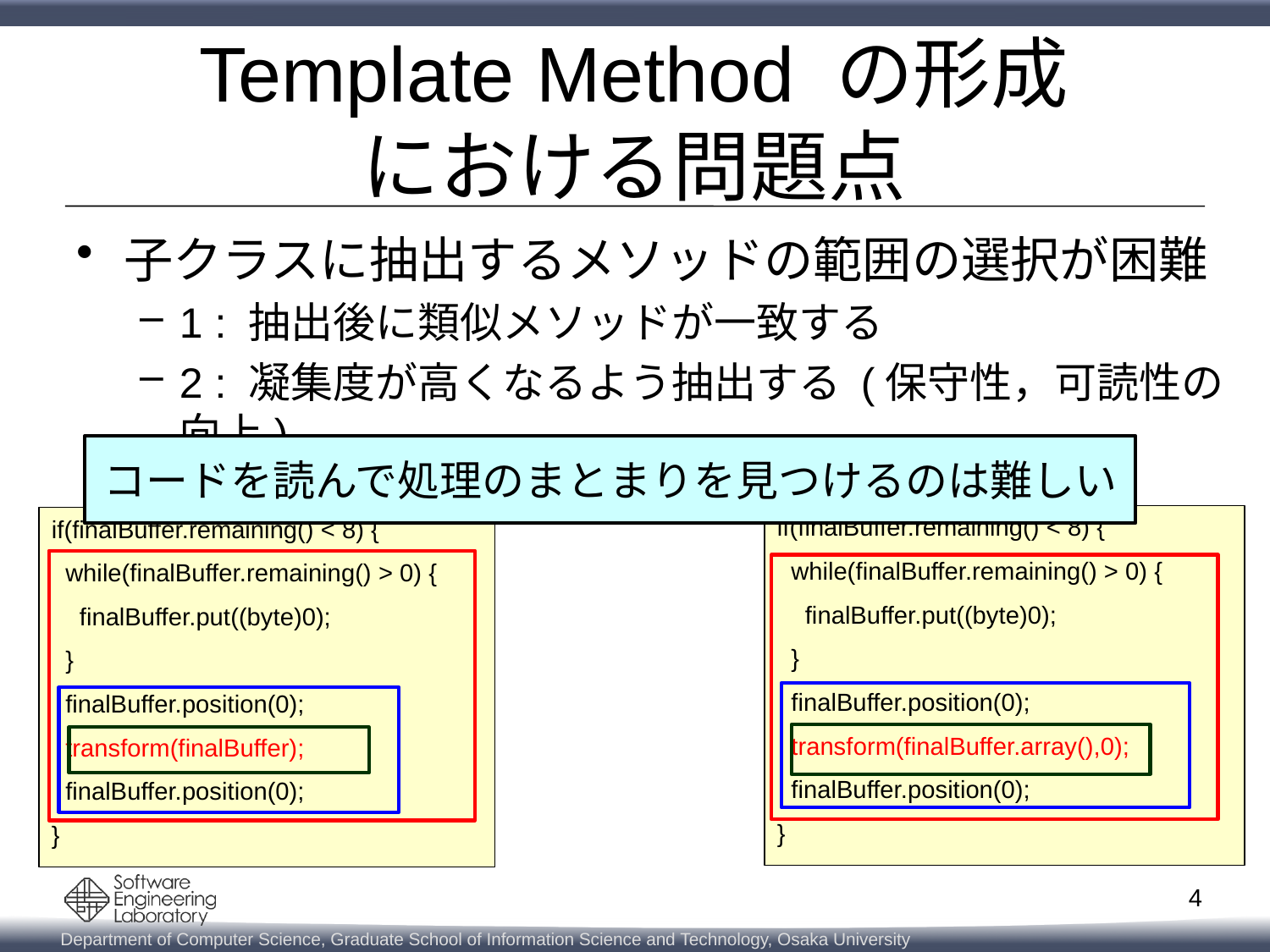

# Template Method の形成 における問題点
子クラスに抽出するメソッドの範囲の選択が困難
1 : 抽出後に類似メソッドが一致する
2 : 凝集度が高くなるよう抽出する (保守性，可読性の向上)
コードを読んで処理のまとまりを見つけるのは難しい
if(finalBuffer.remaining() < 8) {
  while(finalBuffer.remaining() > 0) {
    finalBuffer.put((byte)0);
  }
  finalBuffer.position(0);
  transform(finalBuffer.array(),0);
  finalBuffer.position(0);
}
if(finalBuffer.remaining() < 8) {
  while(finalBuffer.remaining() > 0) {
    finalBuffer.put((byte)0);
  }
  finalBuffer.position(0);
  transform(finalBuffer);
  finalBuffer.position(0);
}

4